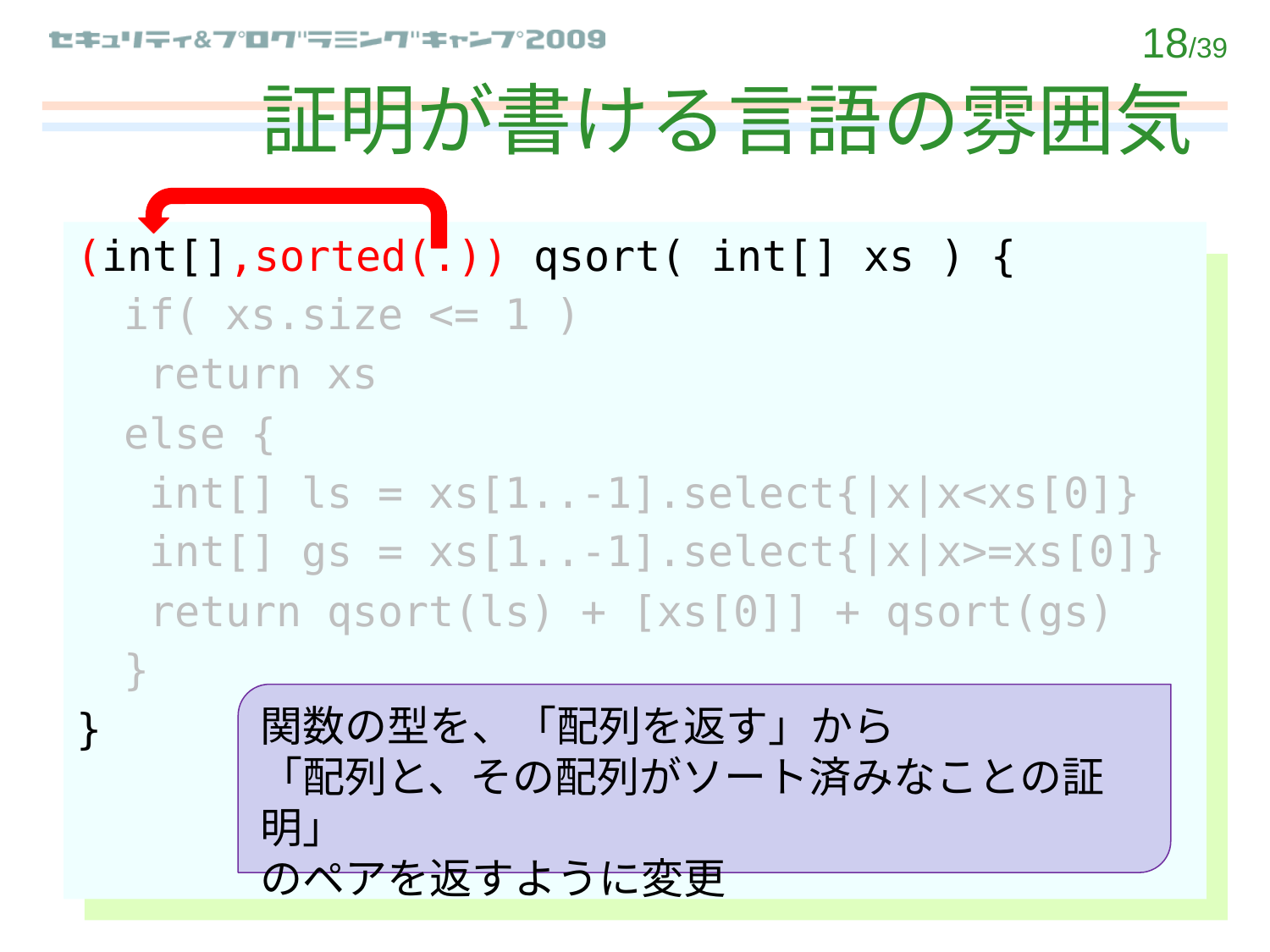

# 証明が書ける言語の雰囲気

(int[],sorted(.)) qsort( int[] xs ) {
	if( xs.size <= 1 )
	 return xs
	else {
	 int[] ls = xs[1..-1].select{|x|x<xs[0]}
	 int[] gs = xs[1..-1].select{|x|x>=xs[0]}
	 return qsort(ls) + [xs[0]] + qsort(gs)
	}
}
関数の型を、「配列を返す」から
「配列と、その配列がソート済みなことの証明」
のペアを返すように変更